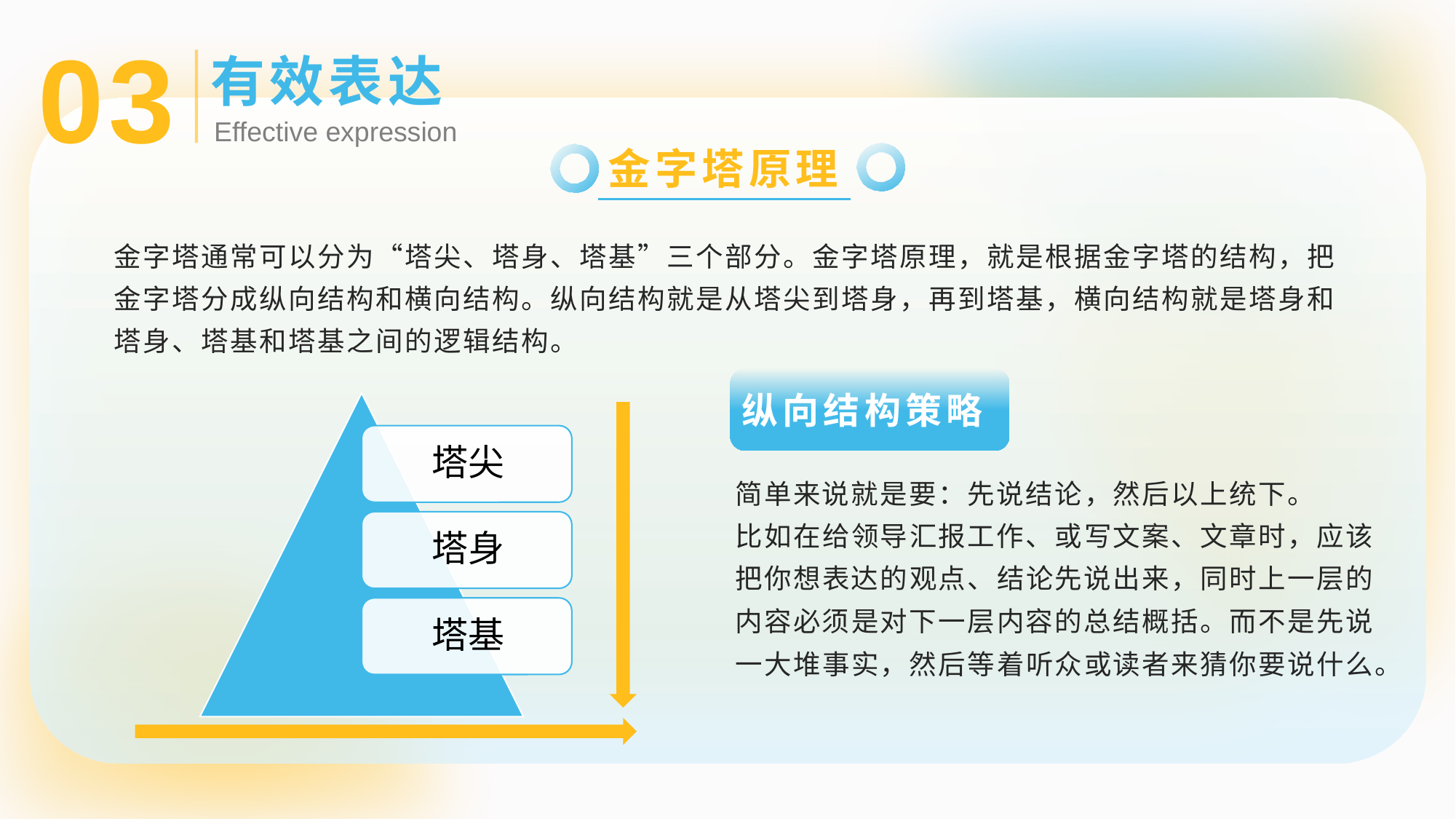

03
有效表达
Effective expression
金字塔原理

金字塔通常可以分为“塔尖、塔身、塔基”三个部分。金字塔原理，就是根据金字塔的结构，把金字塔分成纵向结构和横向结构。纵向结构就是从塔尖到塔身，再到塔基，横向结构就是塔身和塔身、塔基和塔基之间的逻辑结构。

纵向结构策略
塔尖
塔身
塔基
简单来说就是要：先说结论，然后以上统下。
比如在给领导汇报工作、或写文案、文章时，应该把你想表达的观点、结论先说出来，同时上一层的内容必须是对下一层内容的总结概括。而不是先说一大堆事实，然后等着听众或读者来猜你要说什么。